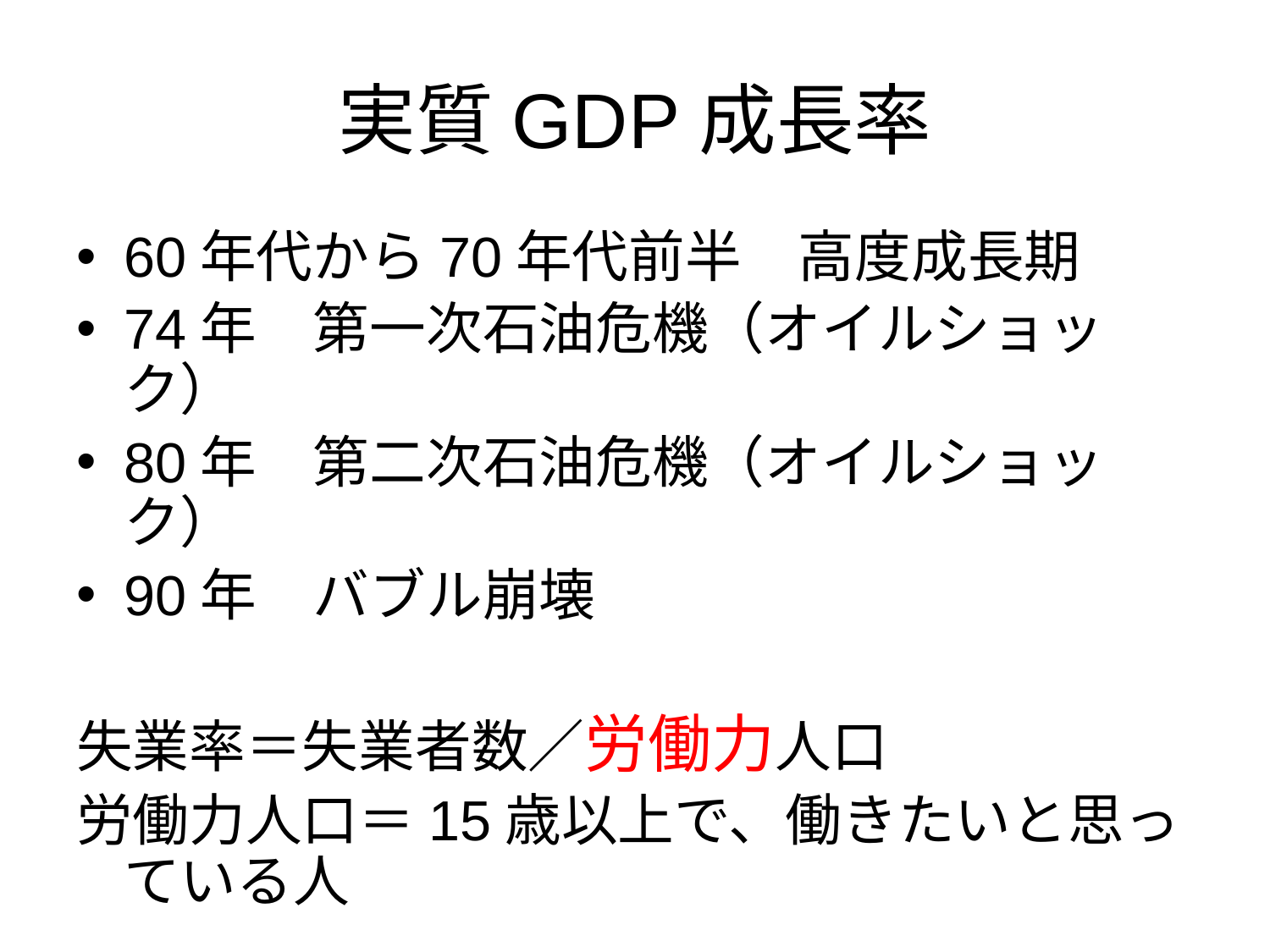

# 実質GDP成長率
60年代から70年代前半　高度成長期
74年　第一次石油危機（オイルショック）
80年　第二次石油危機（オイルショック）
90年　バブル崩壊

失業率＝失業者数／労働力人口
労働力人口＝15歳以上で、働きたいと思っている人